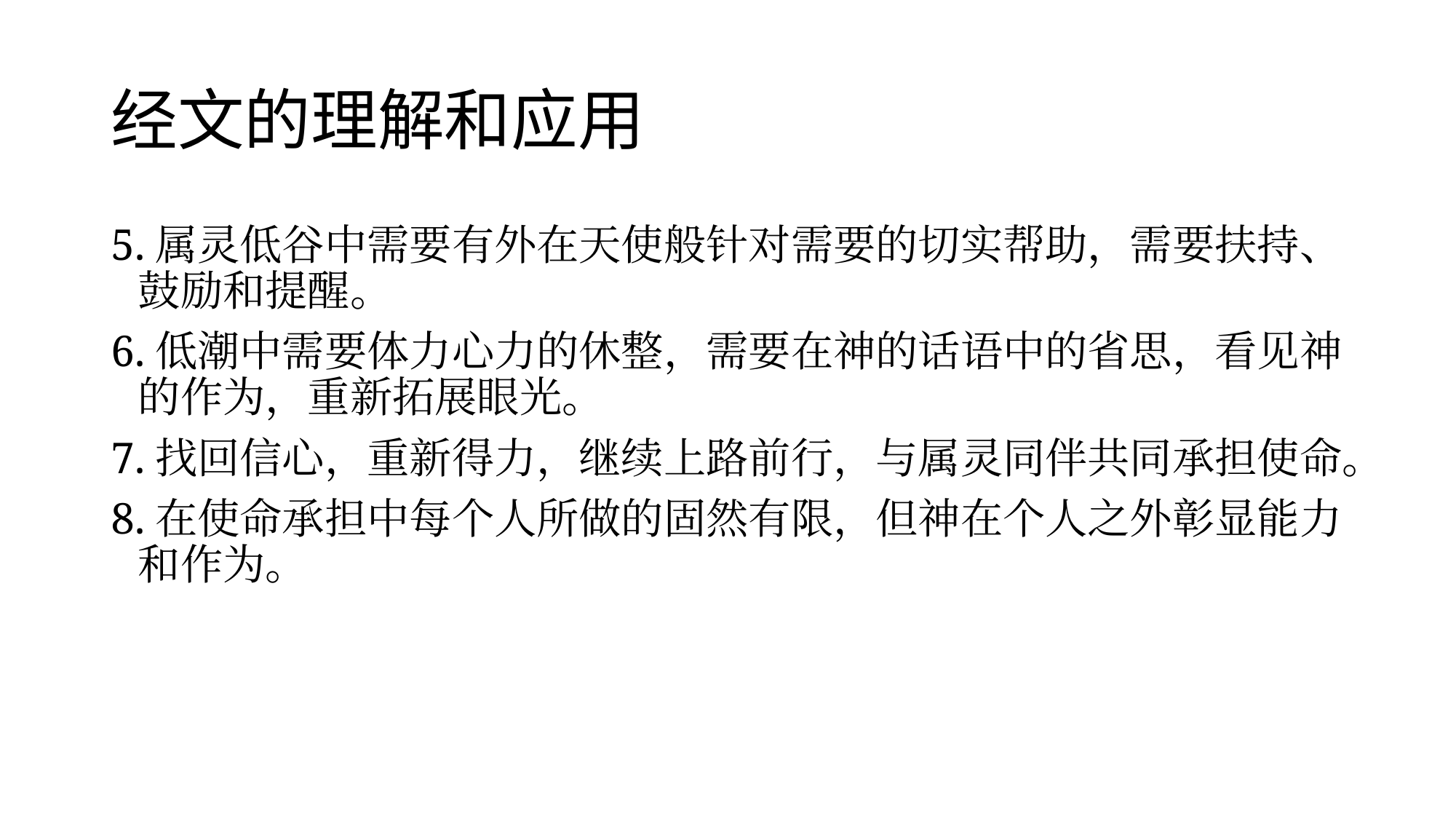

# 经文的理解和应用
5.属灵低谷中需要有外在天使般针对需要的切实帮助，需要扶持、鼓励和提醒。
6.低潮中需要体力心力的休整，需要在神的话语中的省思，看见神的作为，重新拓展眼光。
7.找回信心，重新得力，继续上路前行，与属灵同伴共同承担使命。
8.在使命承担中每个人所做的固然有限，但神在个人之外彰显能力和作为。